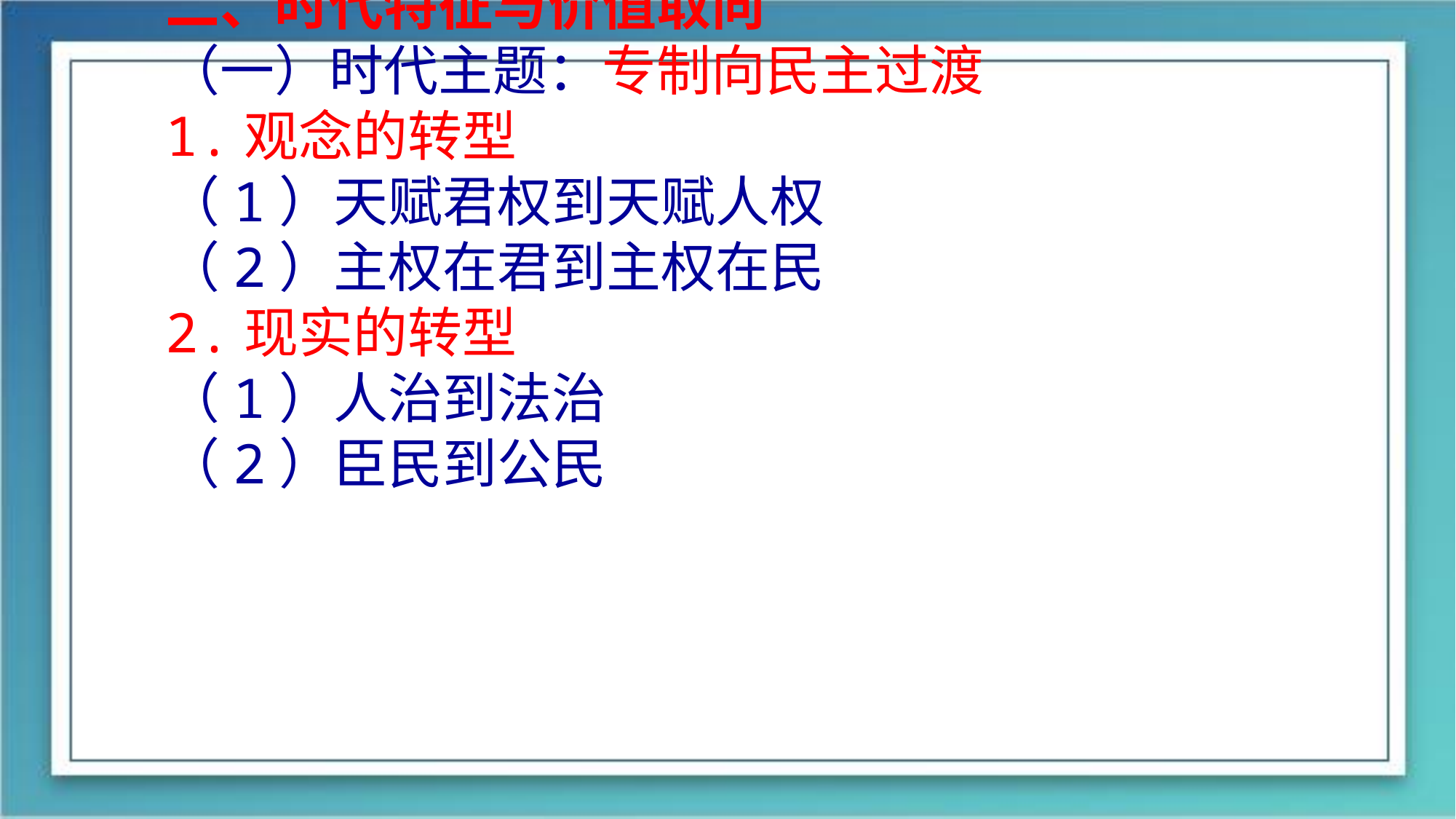

二、时代特征与价值取向
（一）时代主题：专制向民主过渡
1.观念的转型
（1）天赋君权到天赋人权
（2）主权在君到主权在民
2.现实的转型
（1）人治到法治
（2）臣民到公民